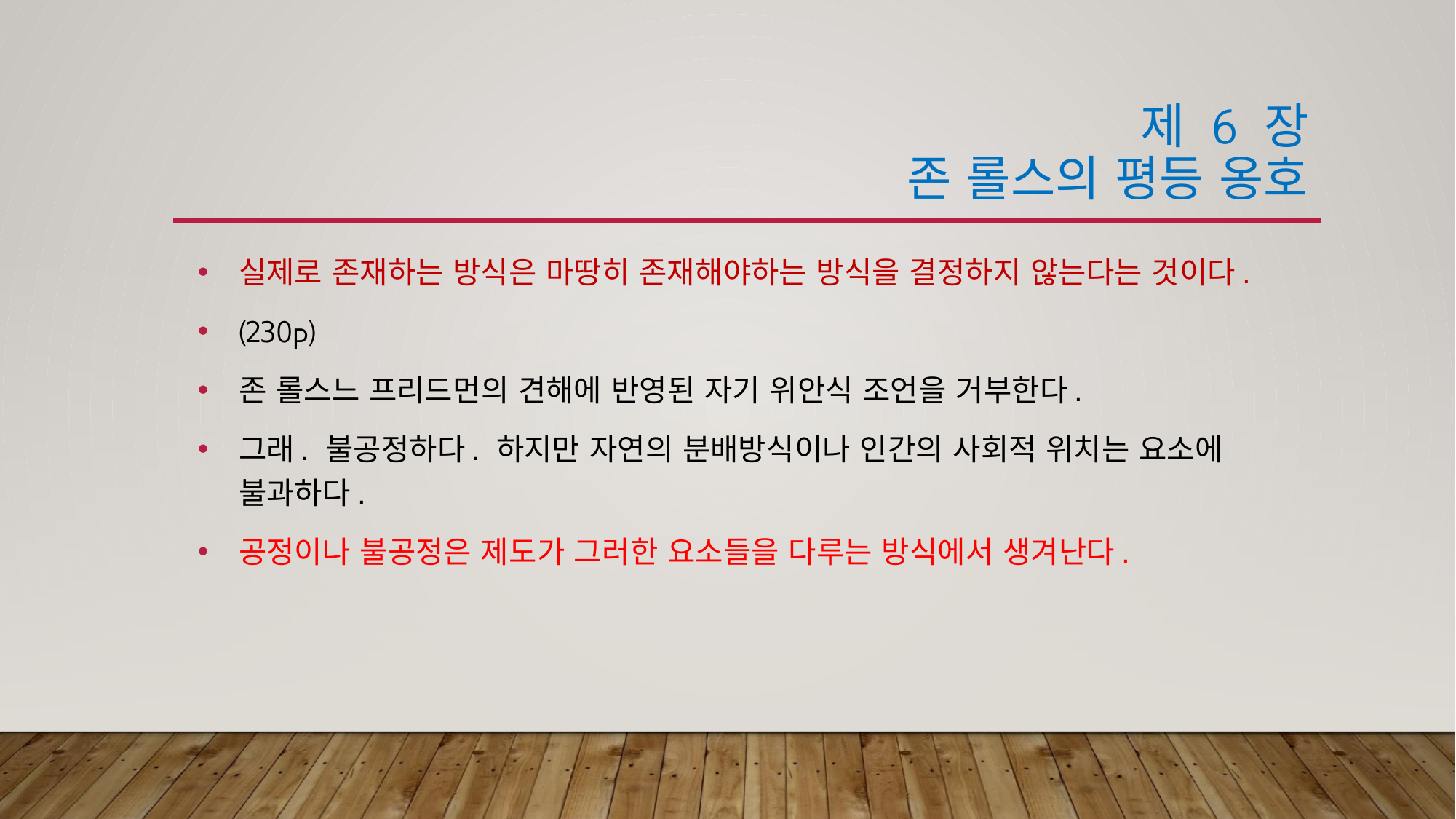

# 제 6 장 존 롤스의 평등 옹호
실제로 존재하는 방식은 마땅히 존재해야하는 방식을 결정하지 않는다는 것이다.
(230p)
존 롤스느 프리드먼의 견해에 반영된 자기 위안식 조언을 거부한다.
그래. 불공정하다. 하지만 자연의 분배방식이나 인간의 사회적 위치는 요소에 불과하다.
공정이나 불공정은 제도가 그러한 요소들을 다루는 방식에서 생겨난다.